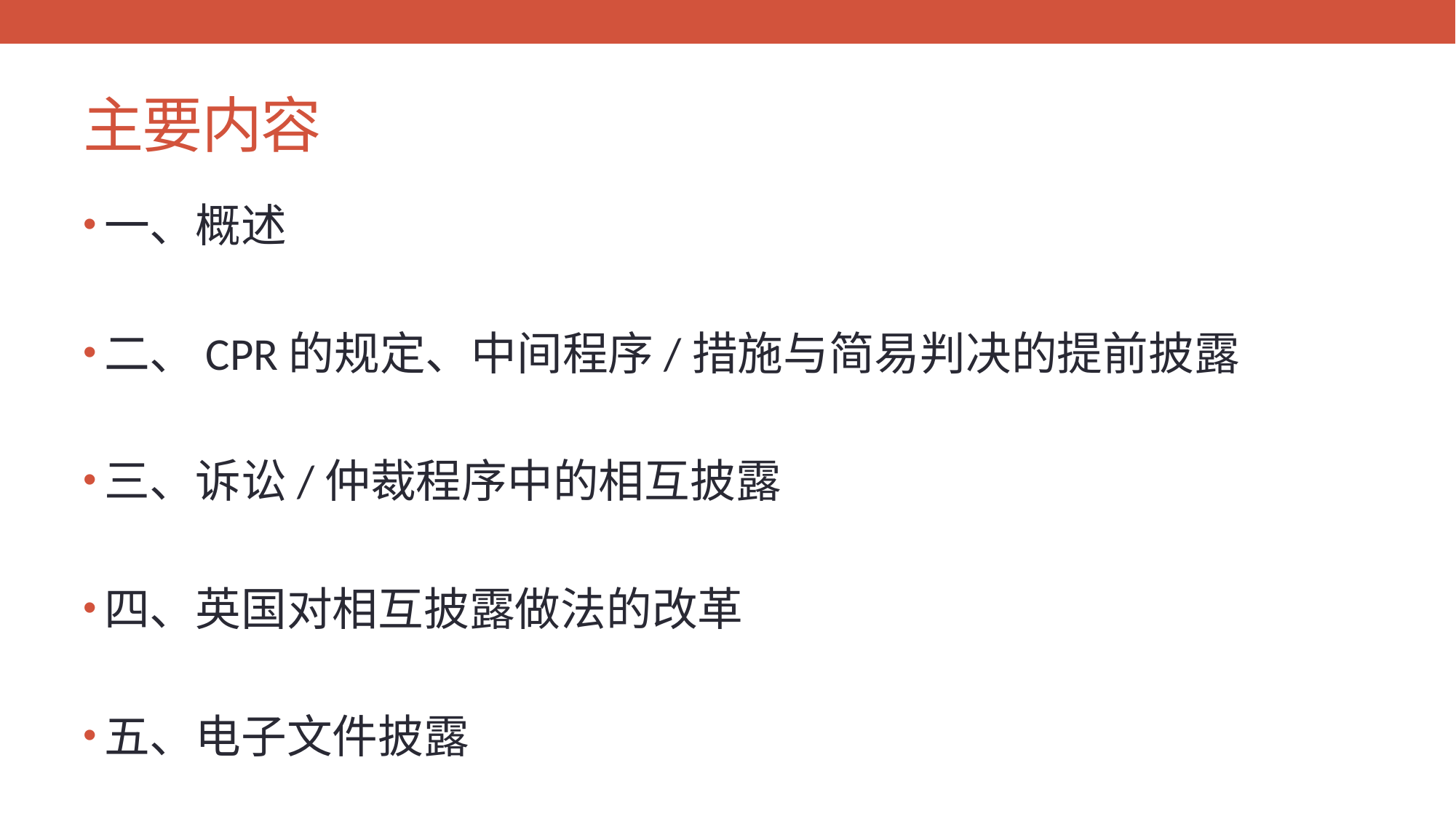

# 主要内容
一、概述

二、CPR的规定、中间程序/措施与简易判决的提前披露

三、诉讼/仲裁程序中的相互披露

四、英国对相互披露做法的改革

五、电子文件披露